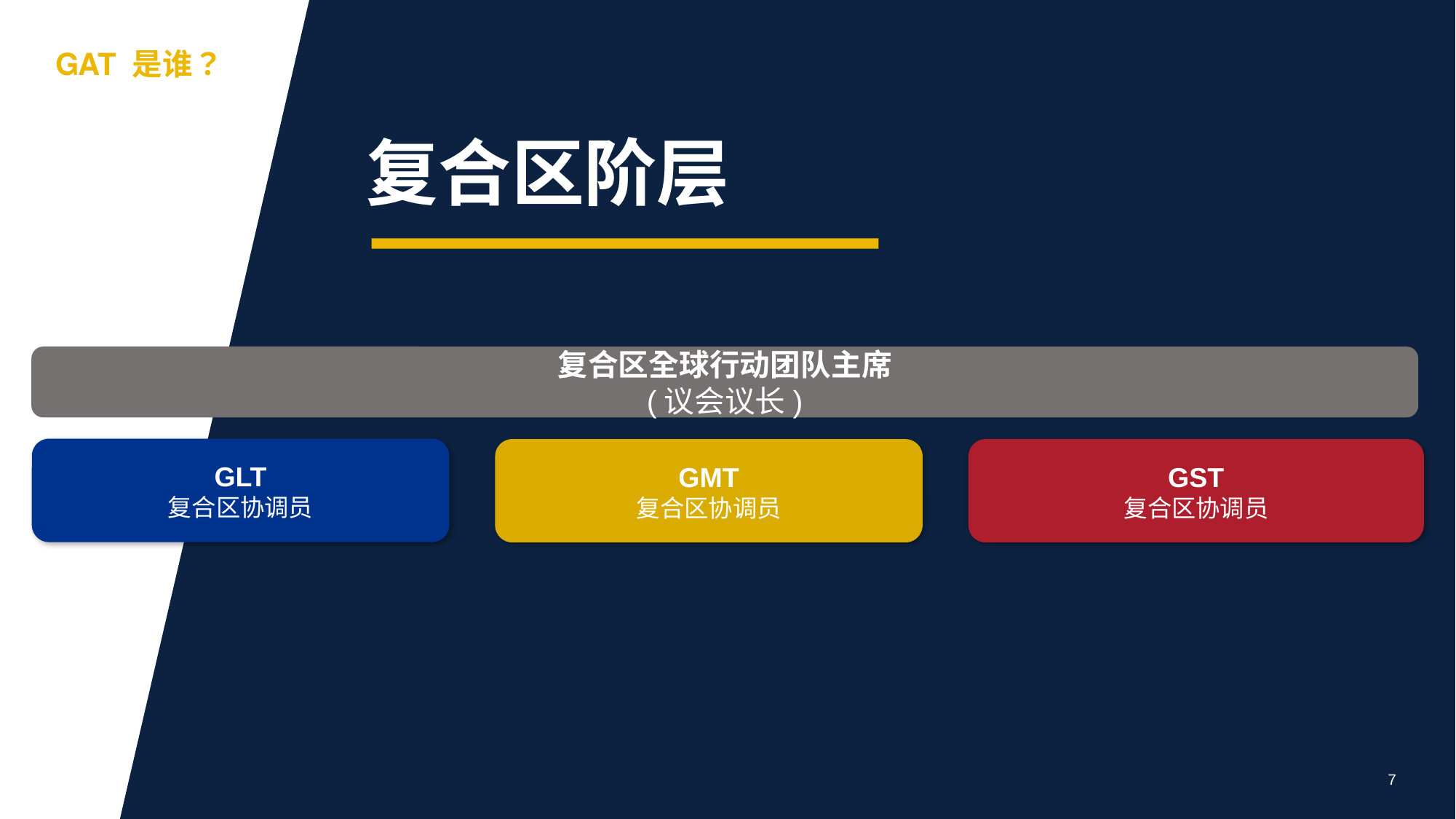

aa

GAT 是谁？
复合区阶层
复合区全球行动团队主席
(议会议长)
GLT
复合区协调员
GST
复合区协调员
GMT
复合区协调员
7